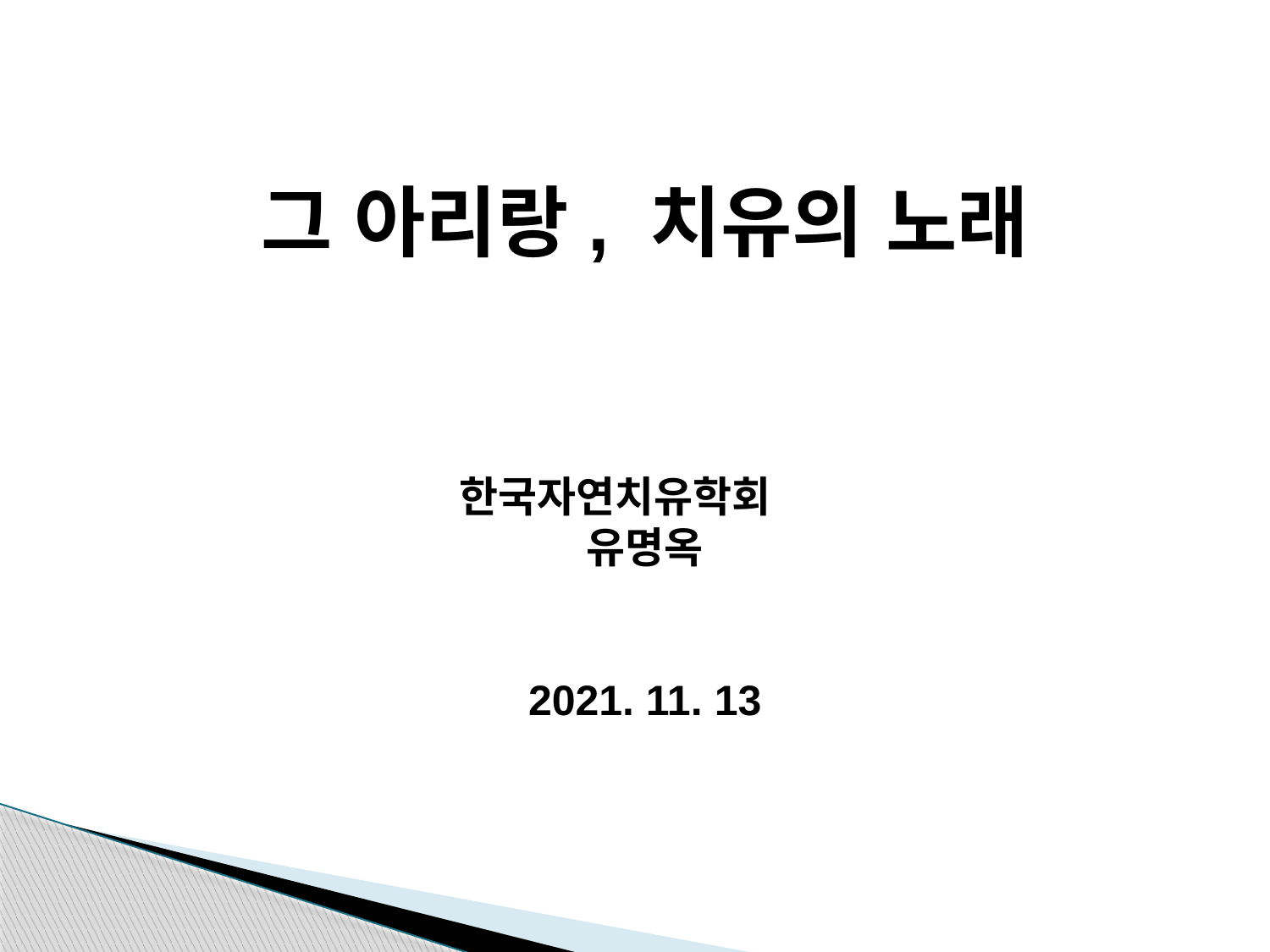

그 아리랑, 치유의 노래

한국자연치유학회
유명옥

2021. 11. 13